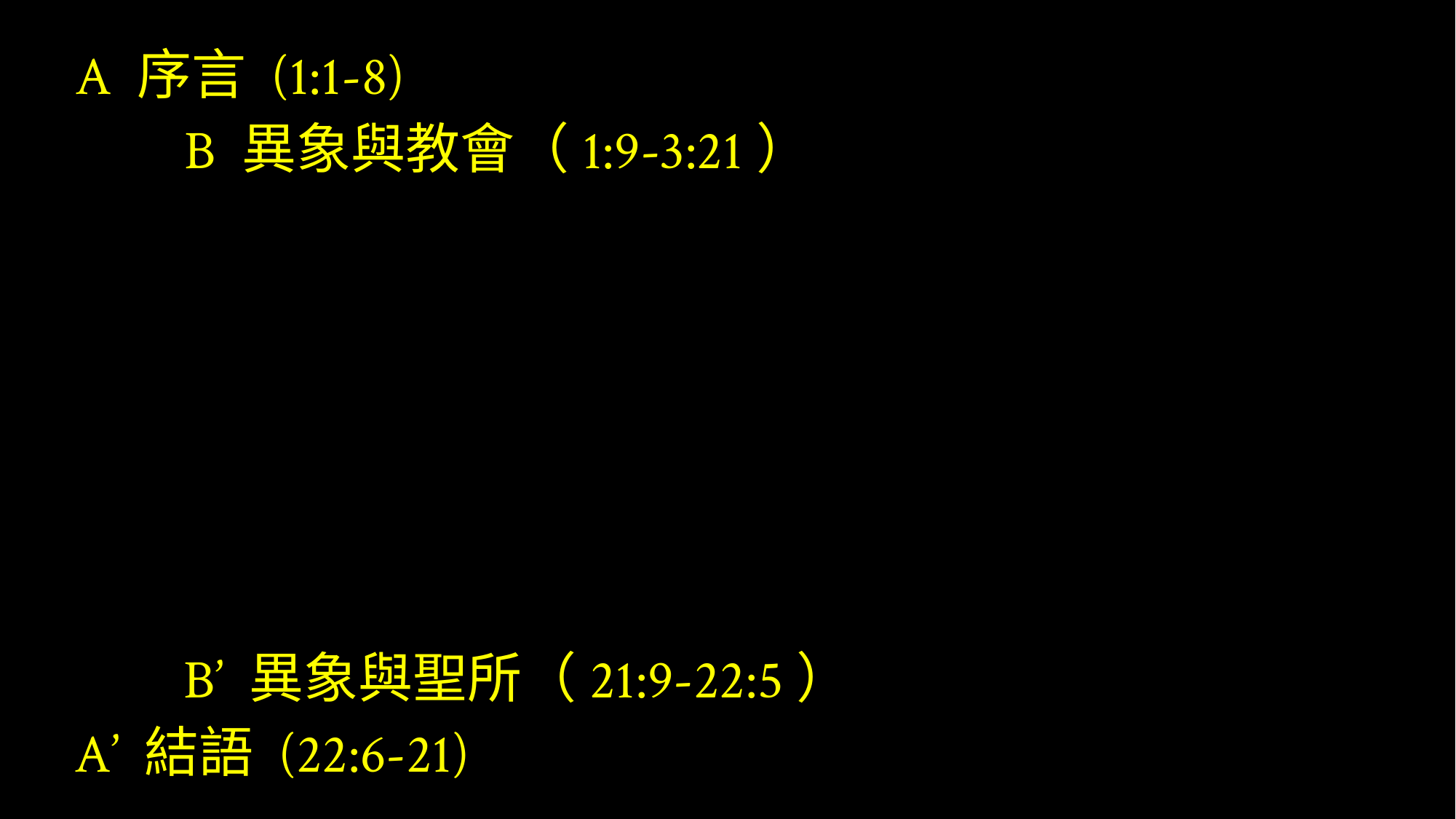

A 序言 (1:1-8)
	B 異象與教會（1:9-3:21）

	B’ 異象與聖所（21:9-22:5）
A’ 結語 (22:6-21)